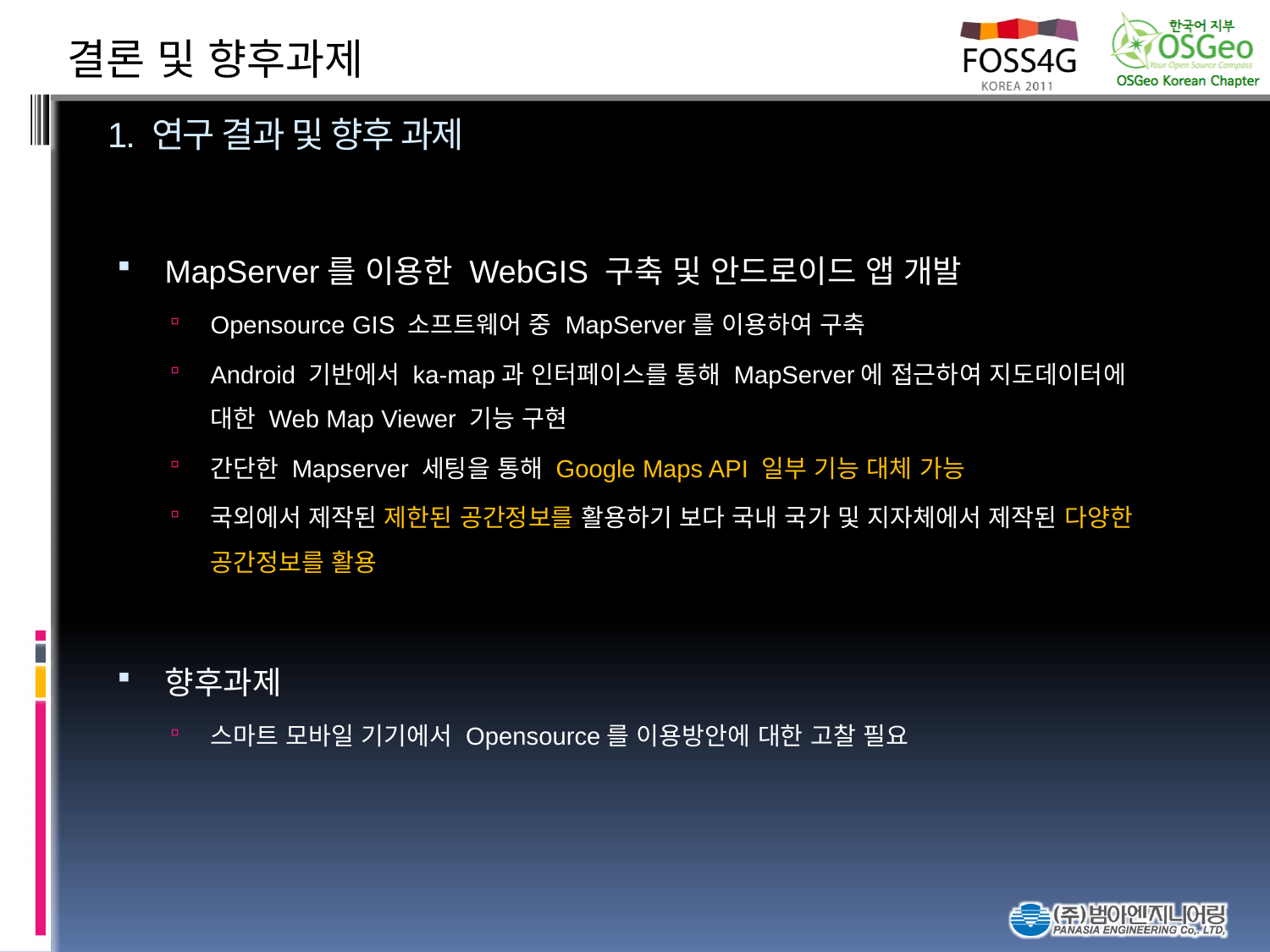

결론 및 향후과제
# 1. 연구 결과 및 향후 과제
MapServer를 이용한 WebGIS 구축 및 안드로이드 앱 개발
Opensource GIS 소프트웨어 중 MapServer를 이용하여 구축
Android 기반에서 ka-map과 인터페이스를 통해 MapServer에 접근하여 지도데이터에 대한 Web Map Viewer 기능 구현
간단한 Mapserver 세팅을 통해 Google Maps API 일부 기능 대체 가능
국외에서 제작된 제한된 공간정보를 활용하기 보다 국내 국가 및 지자체에서 제작된 다양한 공간정보를 활용

향후과제
스마트 모바일 기기에서 Opensource를 이용방안에 대한 고찰 필요